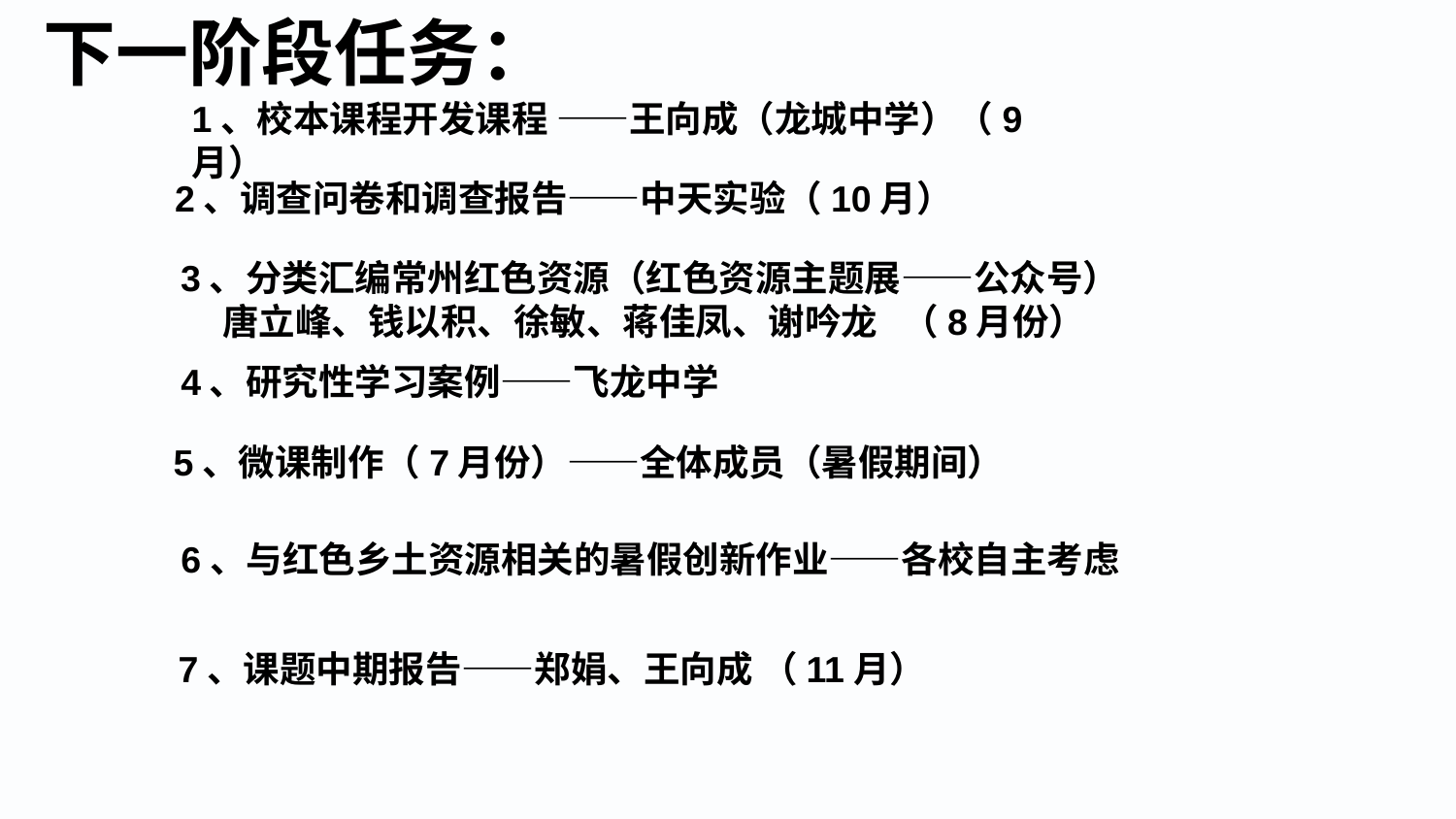

下一阶段任务：
1、校本课程开发课程 ——王向成（龙城中学）（9月）
2、调查问卷和调查报告——中天实验（10月）
3、分类汇编常州红色资源（红色资源主题展——公众号）
    唐立峰、钱以积、徐敏、蒋佳凤、谢吟龙   （8月份）

4、研究性学习案例——飞龙中学
5、微课制作（7月份）——全体成员（暑假期间）
6、与红色乡土资源相关的暑假创新作业——各校自主考虑
7、课题中期报告——郑娟、王向成 （11月）